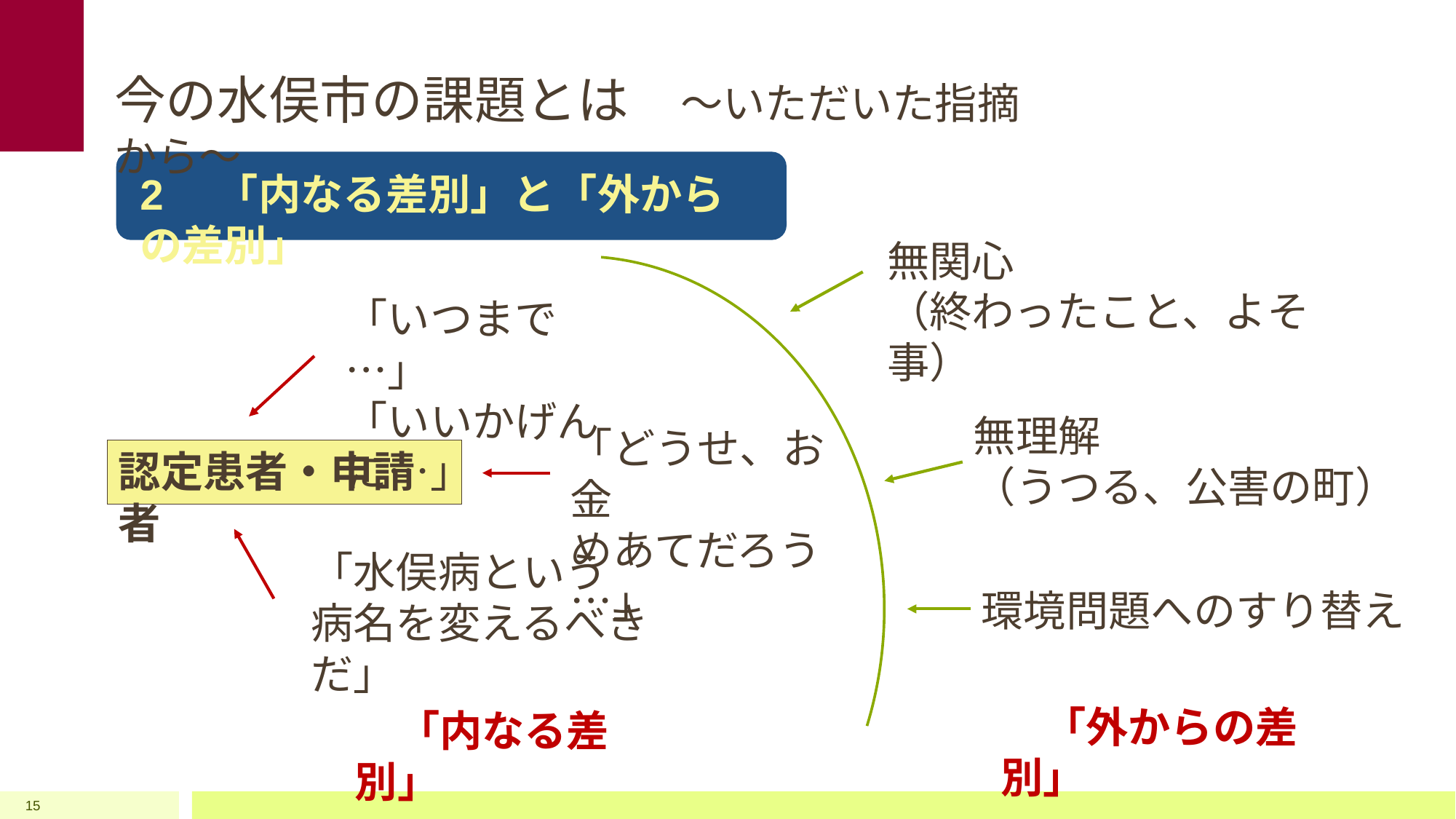

今の水俣市の課題とは　～いただいた指摘から～

2　「内なる差別」と「外からの差別」
無関心
（終わったこと、よそ事）

「いつまで…」
「いいかげんに…」
無理解
（うつる、公害の町）
「どうせ、お金
めあてだろう…」
認定患者・申請者
「水俣病という
病名を変えるべきだ」
環境問題へのすり替え
　「外からの差別」
　「内なる差別」
15